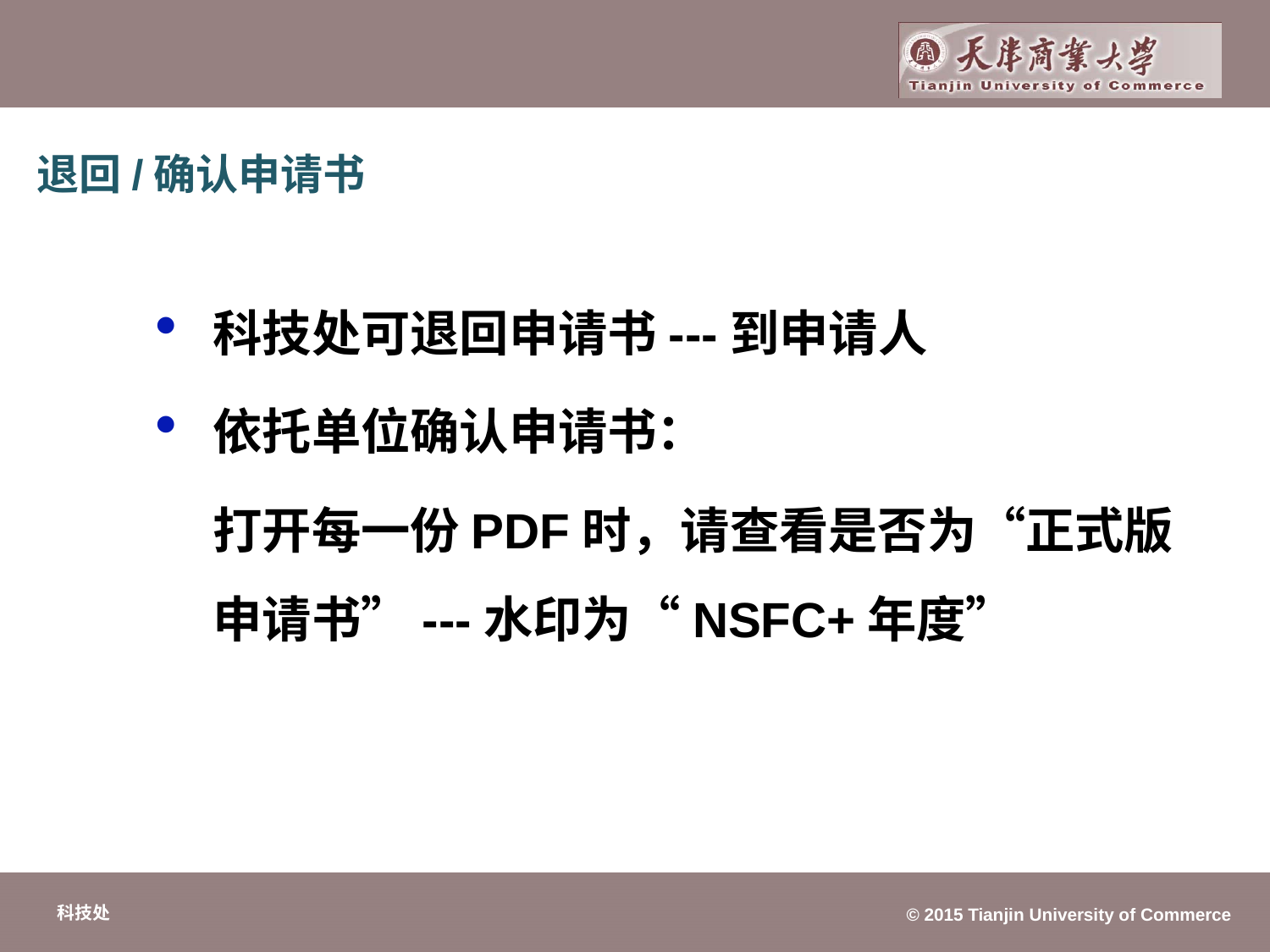

退回/确认申请书
科技处可退回申请书---到申请人
依托单位确认申请书：
 	打开每一份PDF时，请查看是否为“正式版申请书”---水印为“NSFC+年度”